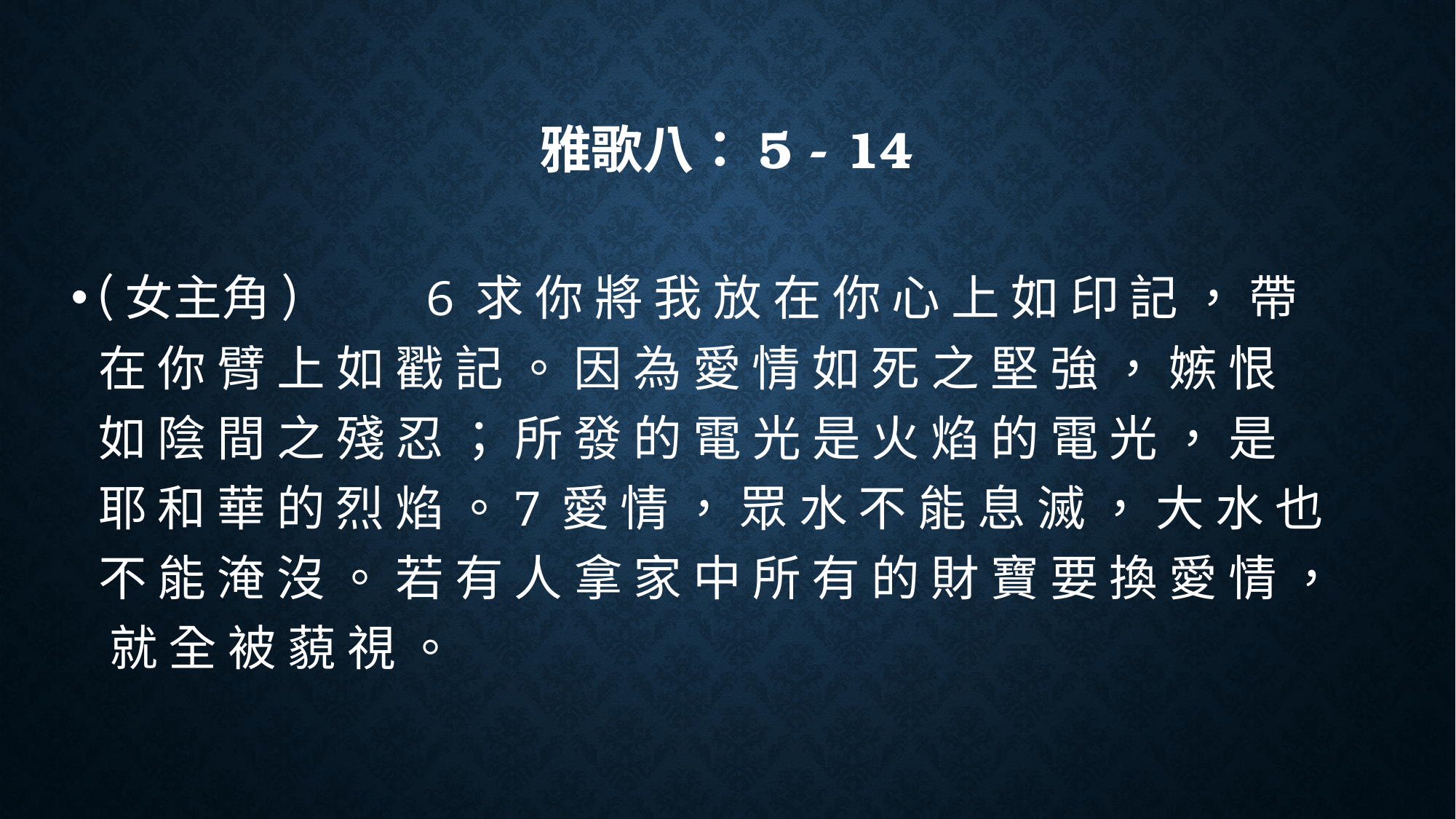

# 雅歌八：5 - 14
(女主角)		6 求 你 將 我 放 在 你 心 上 如 印 記 ， 帶 在 你 臂 上 如 戳 記 。 因 為 愛 情 如 死 之 堅 強 ， 嫉 恨 如 陰 間 之 殘 忍 ； 所 發 的 電 光 是 火 焰 的 電 光 ， 是 耶 和 華 的 烈 焰 。7 愛 情 ， 眾 水 不 能 息 滅 ， 大 水 也 不 能 淹 沒 。 若 有 人 拿 家 中 所 有 的 財 寶 要 換 愛 情 ， 就 全 被 藐 視 。